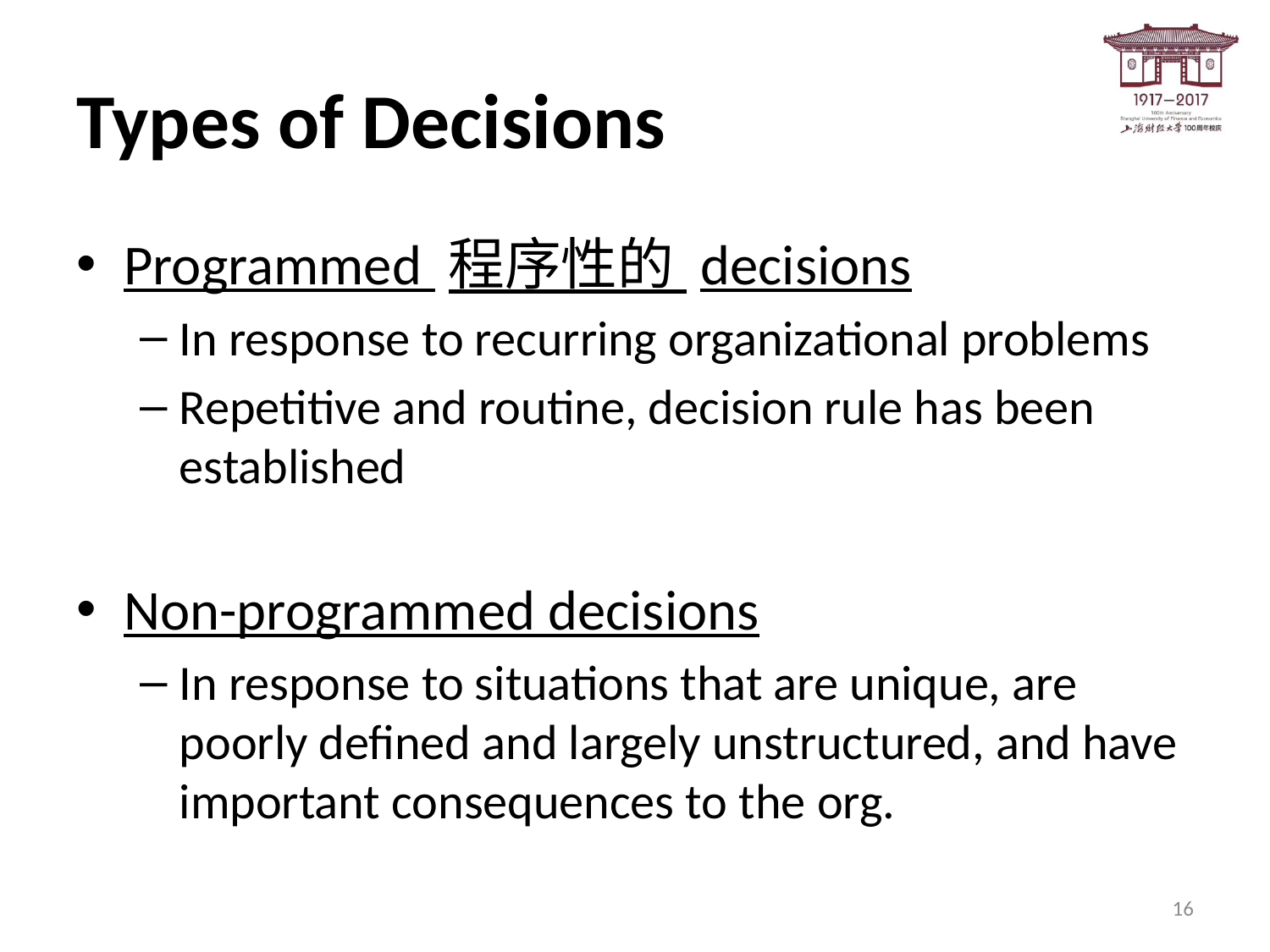

# Types of Decisions
Programmed 程序性的 decisions
In response to recurring organizational problems
Repetitive and routine, decision rule has been established

Non-programmed decisions
In response to situations that are unique, are poorly defined and largely unstructured, and have important consequences to the org.
16